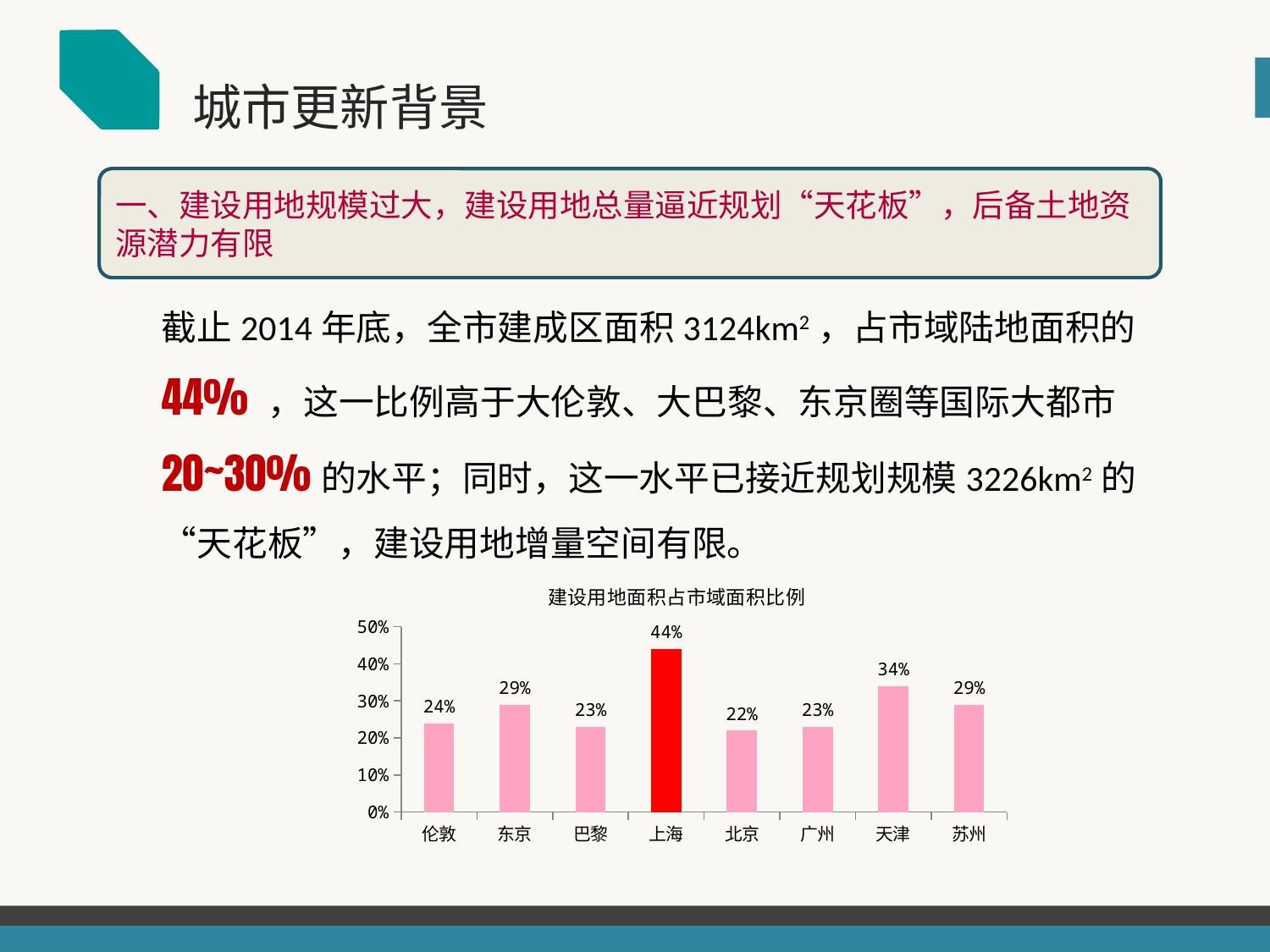

城市更新背景
一、建设用地规模过大，建设用地总量逼近规划“天花板”，后备土地资源潜力有限
截止2014年底，全市建成区面积3124km2，占市域陆地面积的44% ，这一比例高于大伦敦、大巴黎、东京圈等国际大都市20~30%的水平；同时，这一水平已接近规划规模3226km2的“天花板”，建设用地增量空间有限。

### Chart: 建设用地面积占市域面积比例

| Category | 建设用地面积占市域面积比例 |
|---|---|
| 伦敦 | 0.2400000000000002 |
| 东京 | 0.2900000000000003 |
| 巴黎 | 0.23 |
| 上海 | 0.4400000000000016 |
| 北京 | 0.22000000000000086 |
| 广州 | 0.23 |
| 天津 | 0.3400000000000023 |
| 苏州 | 0.2900000000000003 |